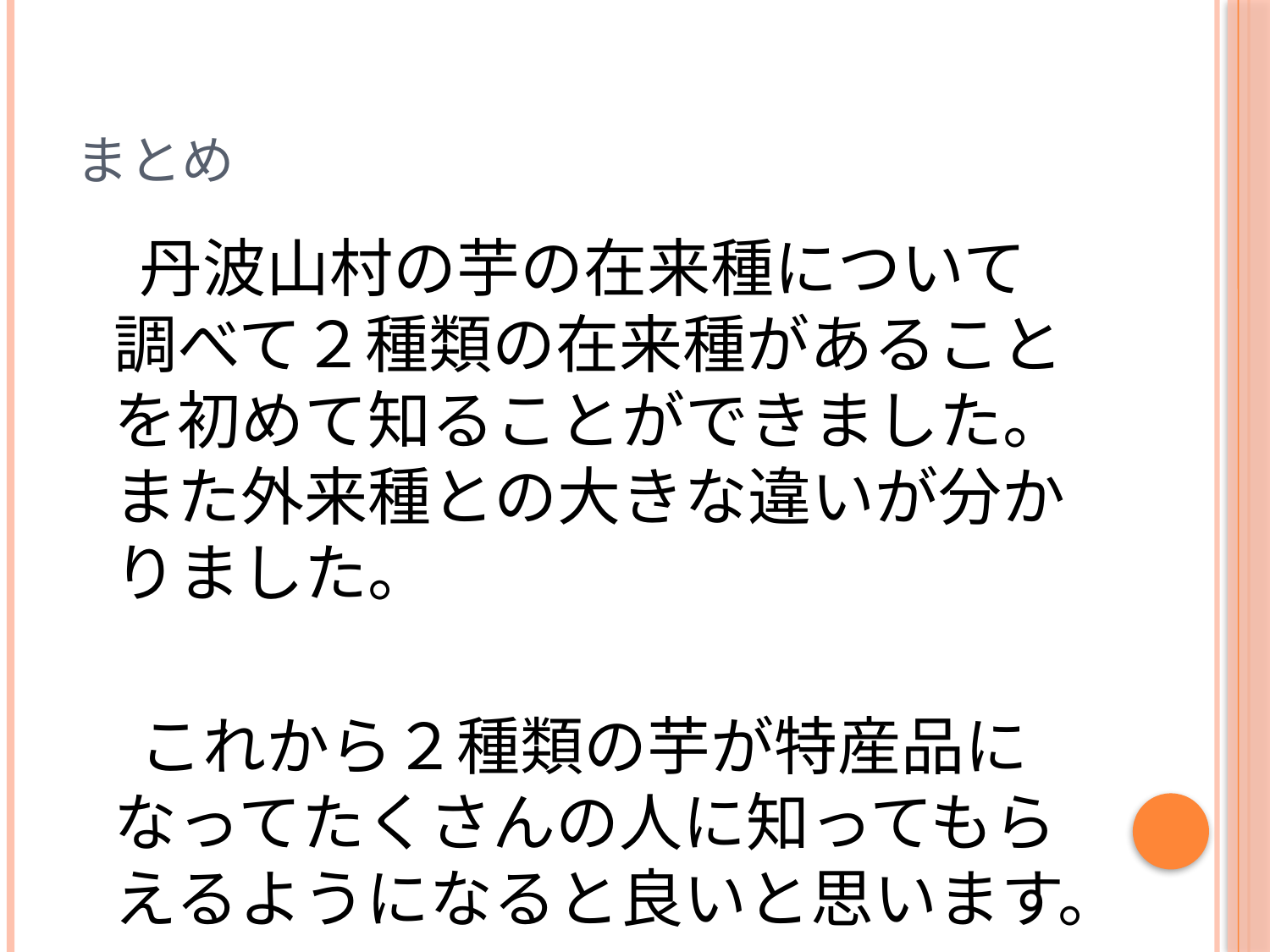

# まとめ
　丹波山村の芋の在来種について調べて２種類の在来種があることを初めて知ることができました。また外来種との大きな違いが分かりました。

　これから２種類の芋が特産品になってたくさんの人に知ってもらえるようになると良いと思います。